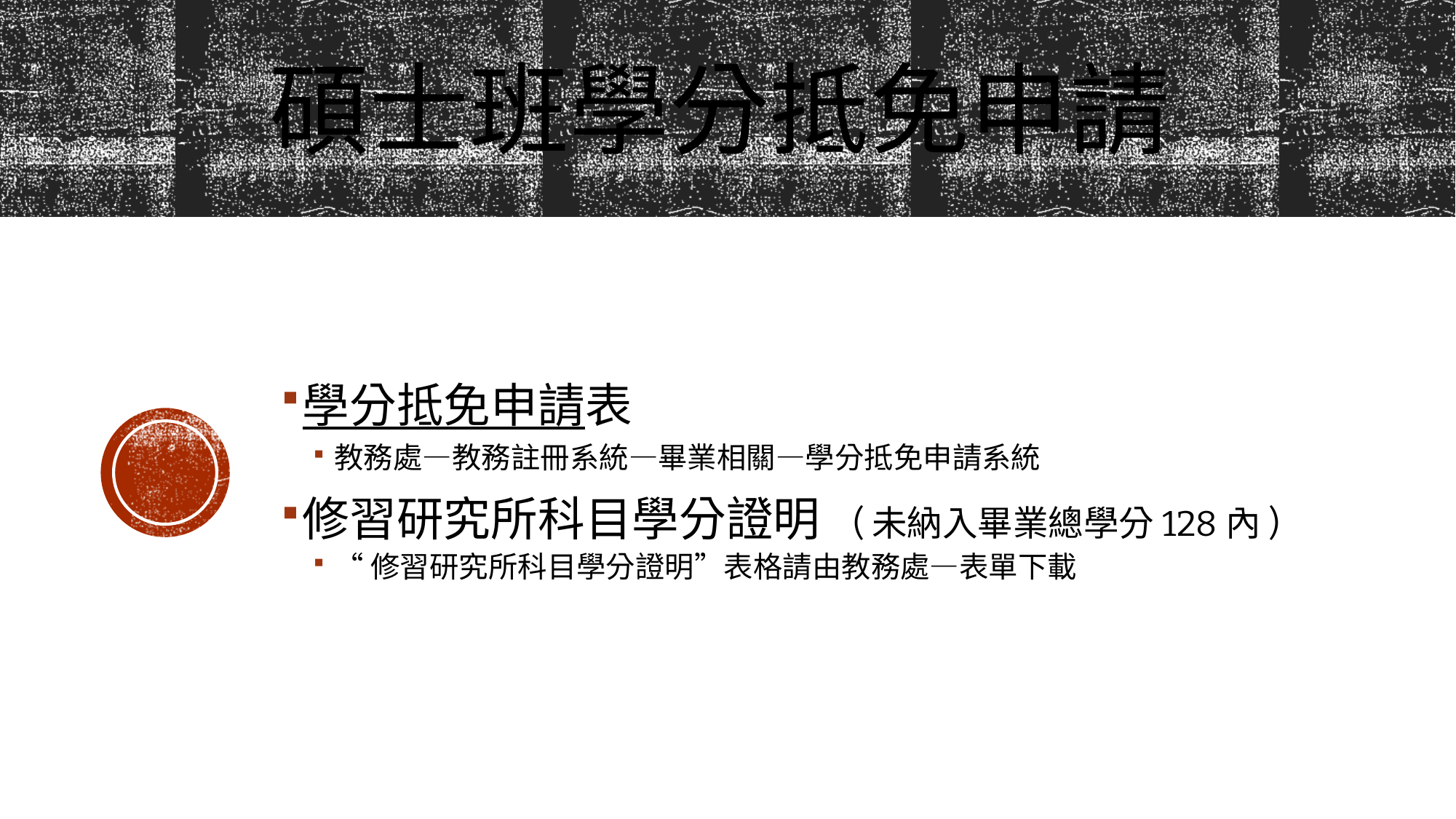

碩士班學分抵免申請

學分抵免申請表
教務處—教務註冊系統—畢業相關—學分抵免申請系統
修習研究所科目學分證明  (未納入畢業總學分128內)
“修習研究所科目學分證明”表格請由教務處—表單下載